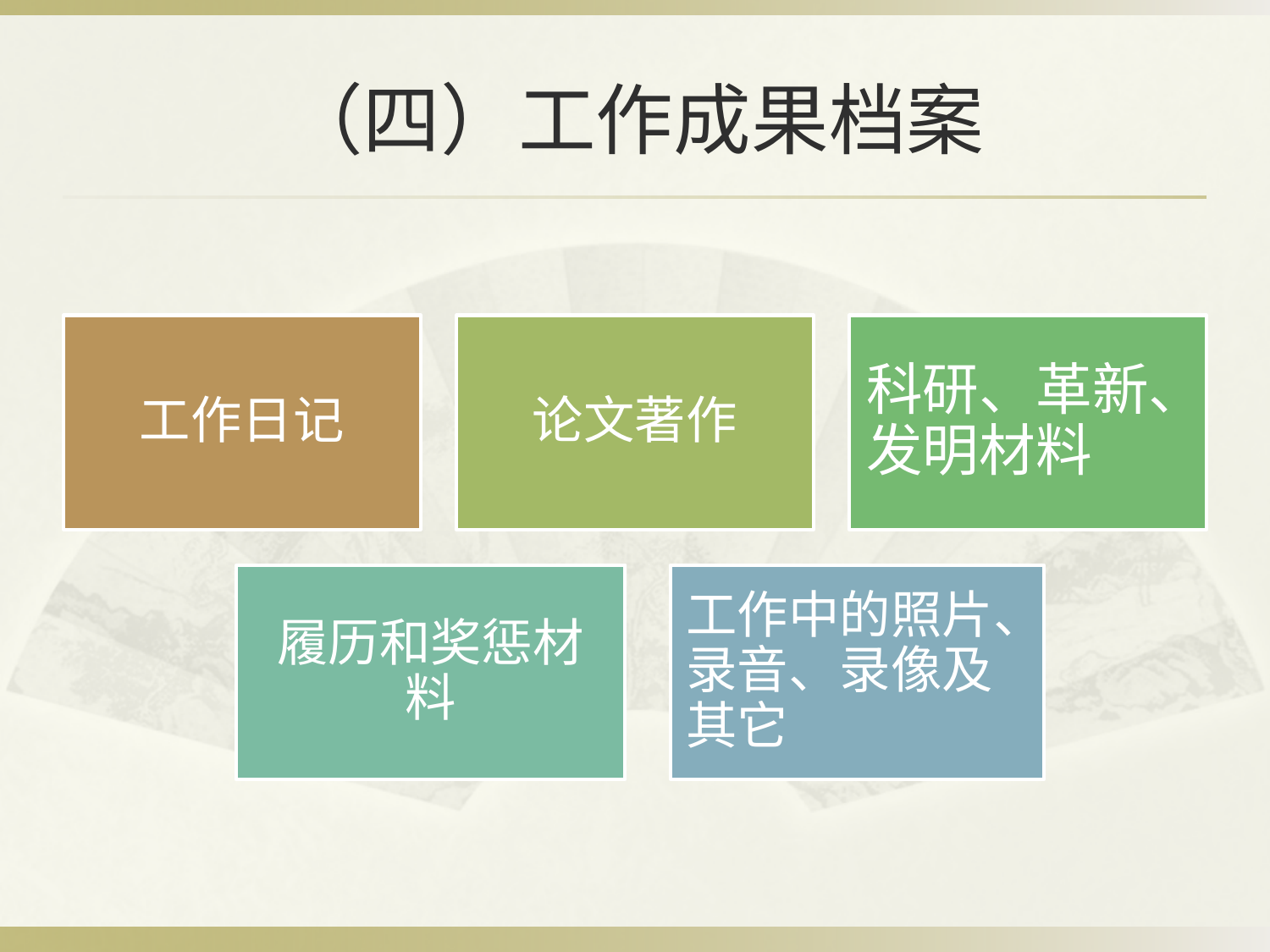

# （四）工作成果档案
工作日记
论文著作
科研、革新、发明材料
履历和奖惩材料
工作中的照片、录音、录像及其它
65